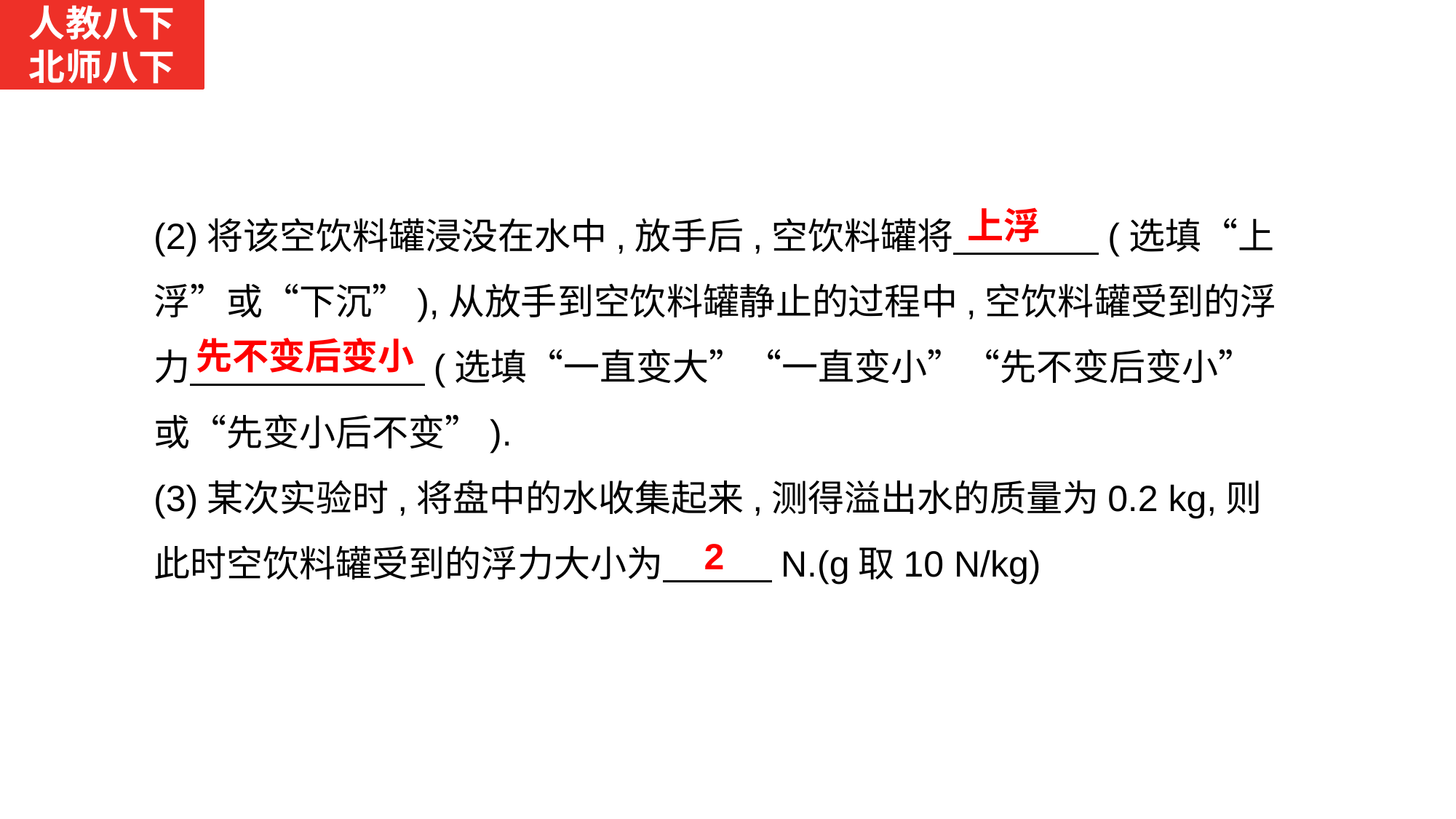

人教八下
北师八下
(2)将该空饮料罐浸没在水中,放手后,空饮料罐将　　　　(选填“上浮”或“下沉”),从放手到空饮料罐静止的过程中,空饮料罐受到的浮力　　　　　　  (选填“一直变大”“一直变小”“先不变后变小”或“先变小后不变”).
(3)某次实验时,将盘中的水收集起来,测得溢出水的质量为0.2 kg,则此时空饮料罐受到的浮力大小为　　　N.(g取10 N/kg)
 上浮
 先不变后变小
 2